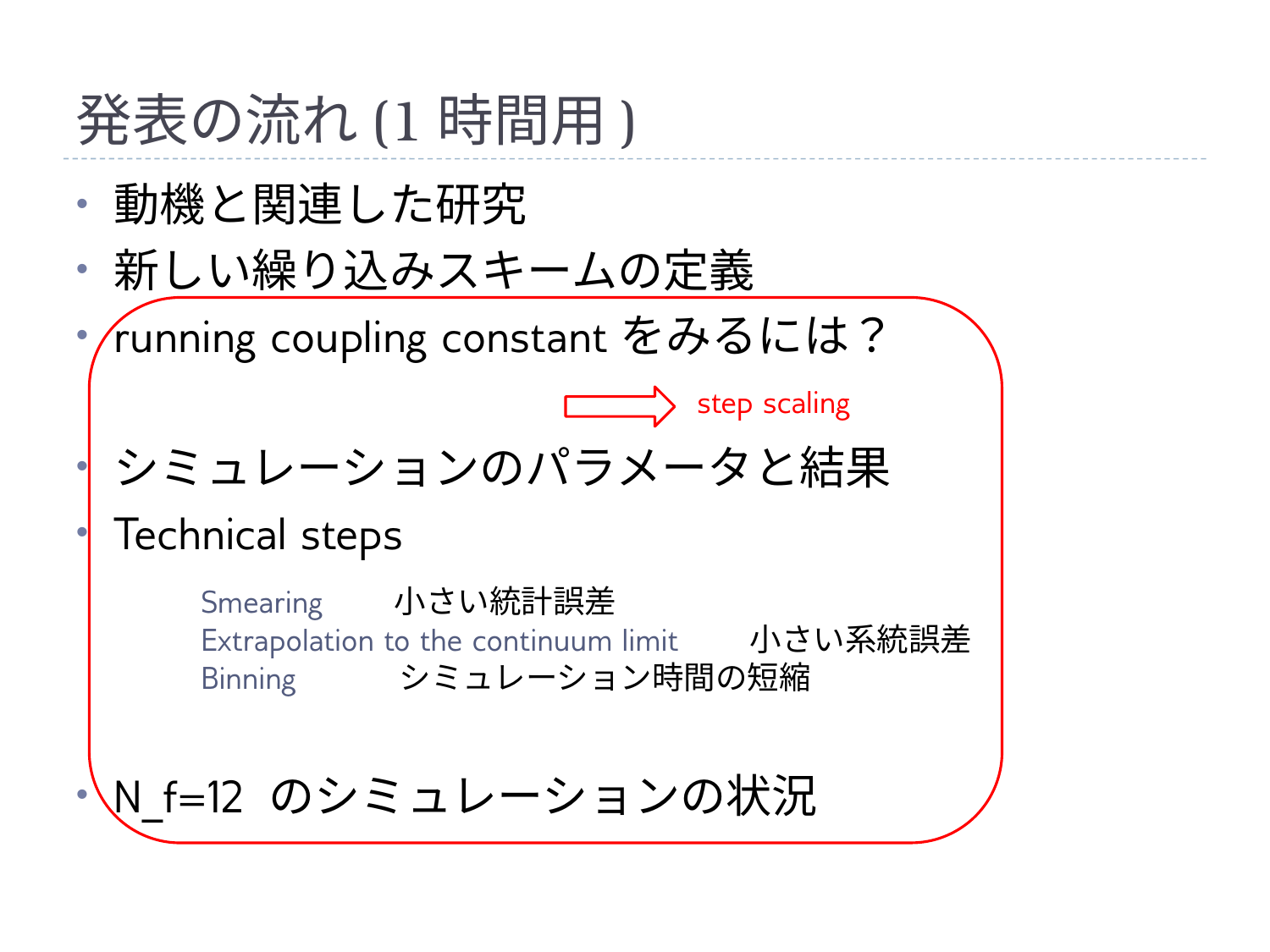

# 発表の流れ(1時間用)
動機と関連した研究
新しい繰り込みスキームの定義
running coupling constantをみるには？

シミュレーションのパラメータと結果
Technical steps

N_f=12 のシミュレーションの状況

step scaling

Smearing　　小さい統計誤差
Extrapolation to the continuum limit　　小さい系統誤差
Binning　　　シミュレーション時間の短縮